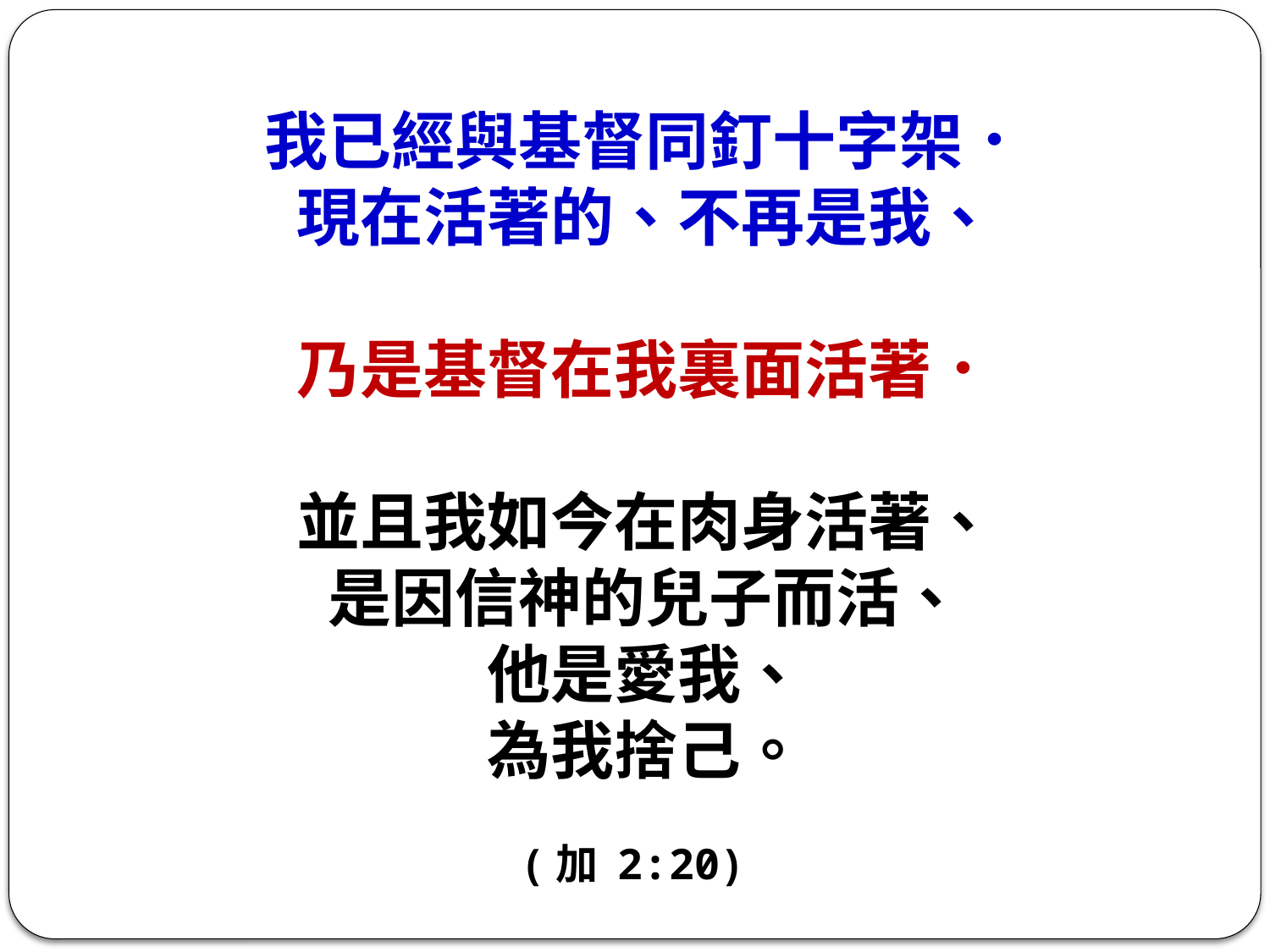

我已經與基督同釘十字架．
現在活著的、不再是我、

乃是基督在我裏面活著．

並且我如今在肉身活著、
是因信神的兒子而活、
他是愛我、
為我捨己。

(加 2:20)